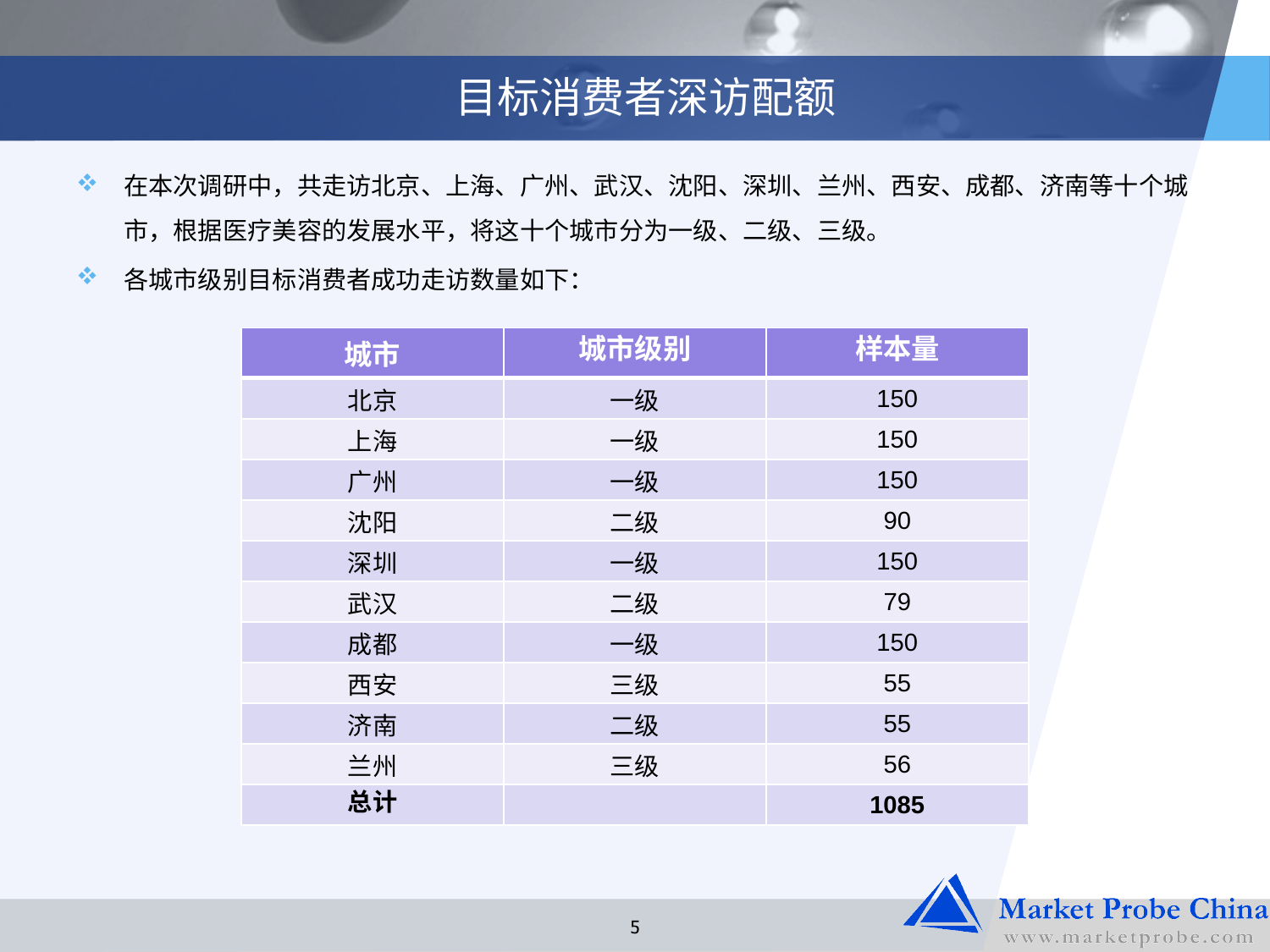

# 目标消费者深访配额
在本次调研中，共走访北京、上海、广州、武汉、沈阳、深圳、兰州、西安、成都、济南等十个城市，根据医疗美容的发展水平，将这十个城市分为一级、二级、三级。
各城市级别目标消费者成功走访数量如下：
| 城市 | 城市级别 | 样本量 |
| --- | --- | --- |
| 北京 | 一级 | 150 |
| 上海 | 一级 | 150 |
| 广州 | 一级 | 150 |
| 沈阳 | 二级 | 90 |
| 深圳 | 一级 | 150 |
| 武汉 | 二级 | 79 |
| 成都 | 一级 | 150 |
| 西安 | 三级 | 55 |
| 济南 | 二级 | 55 |
| 兰州 | 三级 | 56 |
| 总计 |  | 1085 |
5